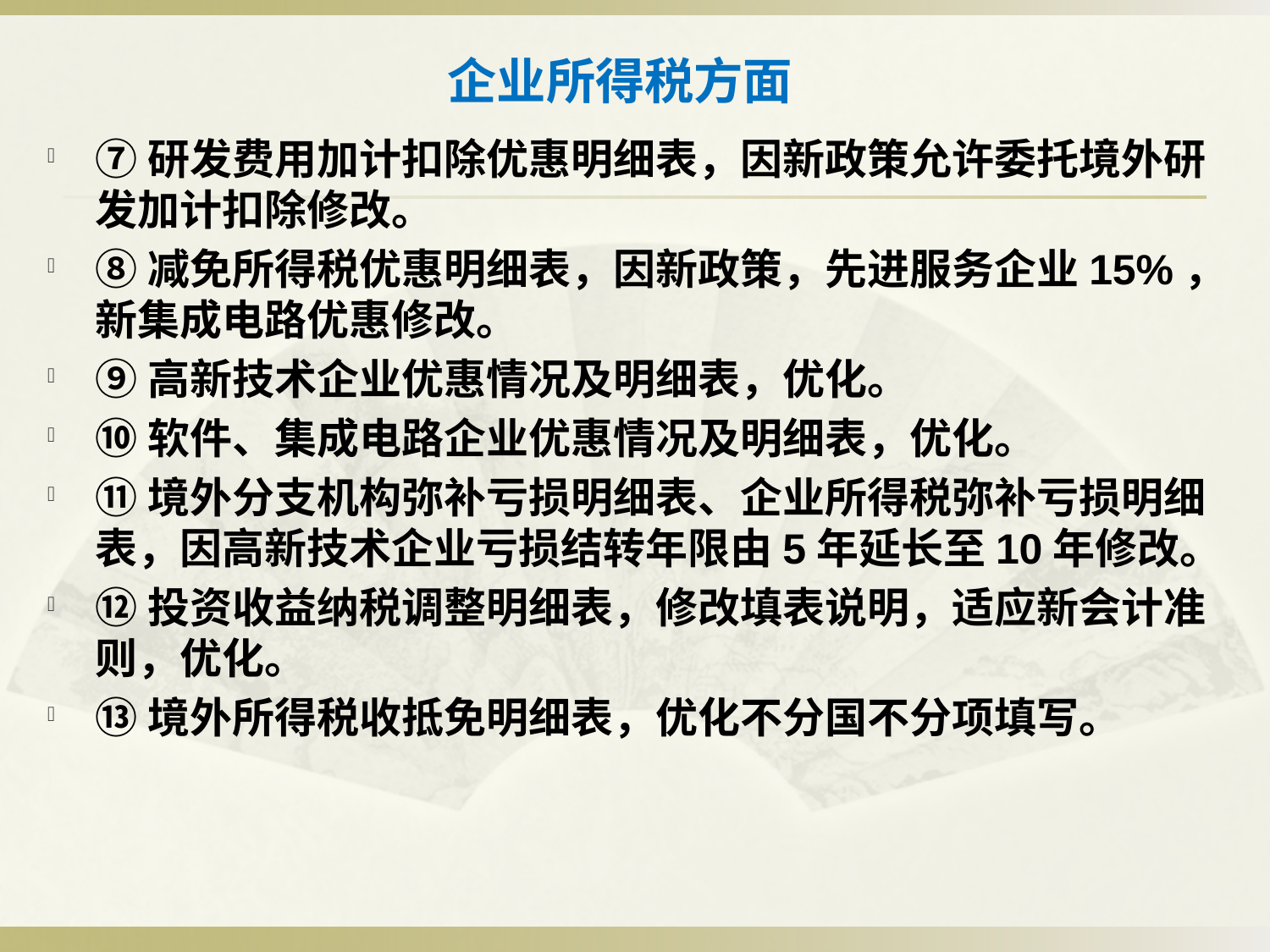

# 企业所得税方面
⑦研发费用加计扣除优惠明细表，因新政策允许委托境外研发加计扣除修改。
⑧减免所得税优惠明细表，因新政策，先进服务企业15%，新集成电路优惠修改。
⑨高新技术企业优惠情况及明细表，优化。
⑩软件、集成电路企业优惠情况及明细表，优化。
⑪境外分支机构弥补亏损明细表、企业所得税弥补亏损明细表，因高新技术企业亏损结转年限由5年延长至10年修改。
⑫投资收益纳税调整明细表，修改填表说明，适应新会计准则，优化。
⑬境外所得税收抵免明细表，优化不分国不分项填写。